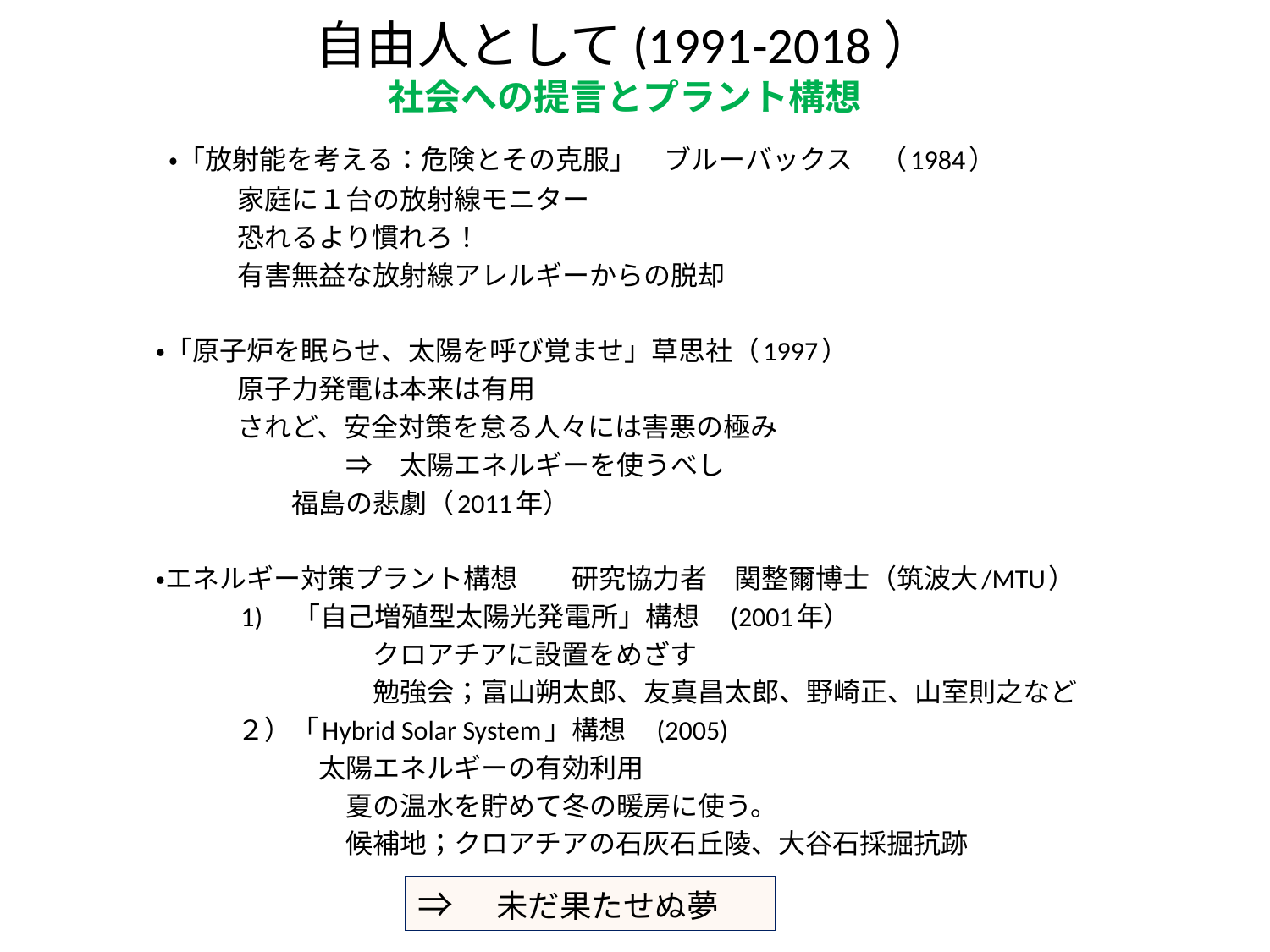

# 自由人として(1991-2018） 社会への提言とプラント構想
　　　・「放射能を考える：危険とその克服」　ブルーバックス　（1984）
　　　　　　家庭に１台の放射線モニター
　　　　　　恐れるより慣れろ！
　　　　　　有害無益な放射線アレルギーからの脱却

　　　・「原子炉を眠らせ、太陽を呼び覚ませ」草思社（1997）
　　　　　　原子力発電は本来は有用
　　　　　　されど、安全対策を怠る人々には害悪の極み
　　　　　　　　　　⇒　太陽エネルギーを使うべし
　　　　　　　　福島の悲劇（2011年）

　　　・エネルギー対策プラント構想　　研究協力者　関整爾博士（筑波大/MTU）
　　　　　　1)　「自己増殖型太陽光発電所」構想　(2001年）
　　　　　　　　　　　クロアチアに設置をめざす
　　　　　　　　　　　勉強会；富山朔太郎、友真昌太郎、野崎正、山室則之など
　　　　　　２）「Hybrid Solar System」構想　(2005)
　　　　　　　　　太陽エネルギーの有効利用
　　　　　　　　　　夏の温水を貯めて冬の暖房に使う。
　　　　　　　　　　候補地；クロアチアの石灰石丘陵、大谷石採掘抗跡
⇒　未だ果たせぬ夢